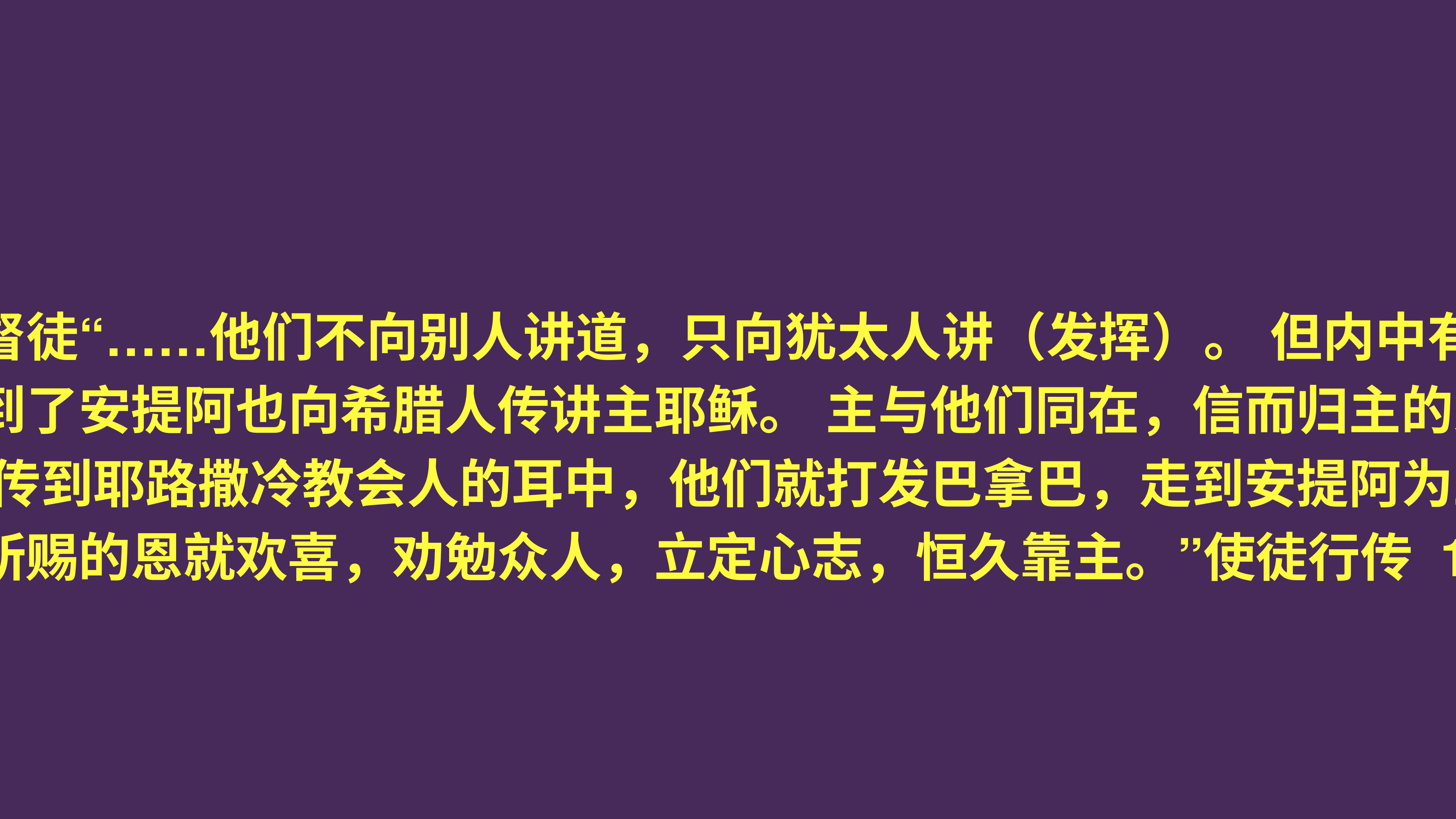

逃出的犹太基督徒“……他们不向别人讲道，只向犹太人讲（发挥）。 但内中有塞浦路斯和古利奈人，他们到了安提阿也向希腊人传讲主耶稣。 主与他们同在，信而归主的人就很多了，。 这风声传到耶路撒冷教会人的耳中，他们就打发巴拿巴，走到安提阿为止。 他到了那里，看见　神所赐的恩就欢喜，劝勉众人，立定心志，恒久靠主。”使徒行传 11:19 b-23